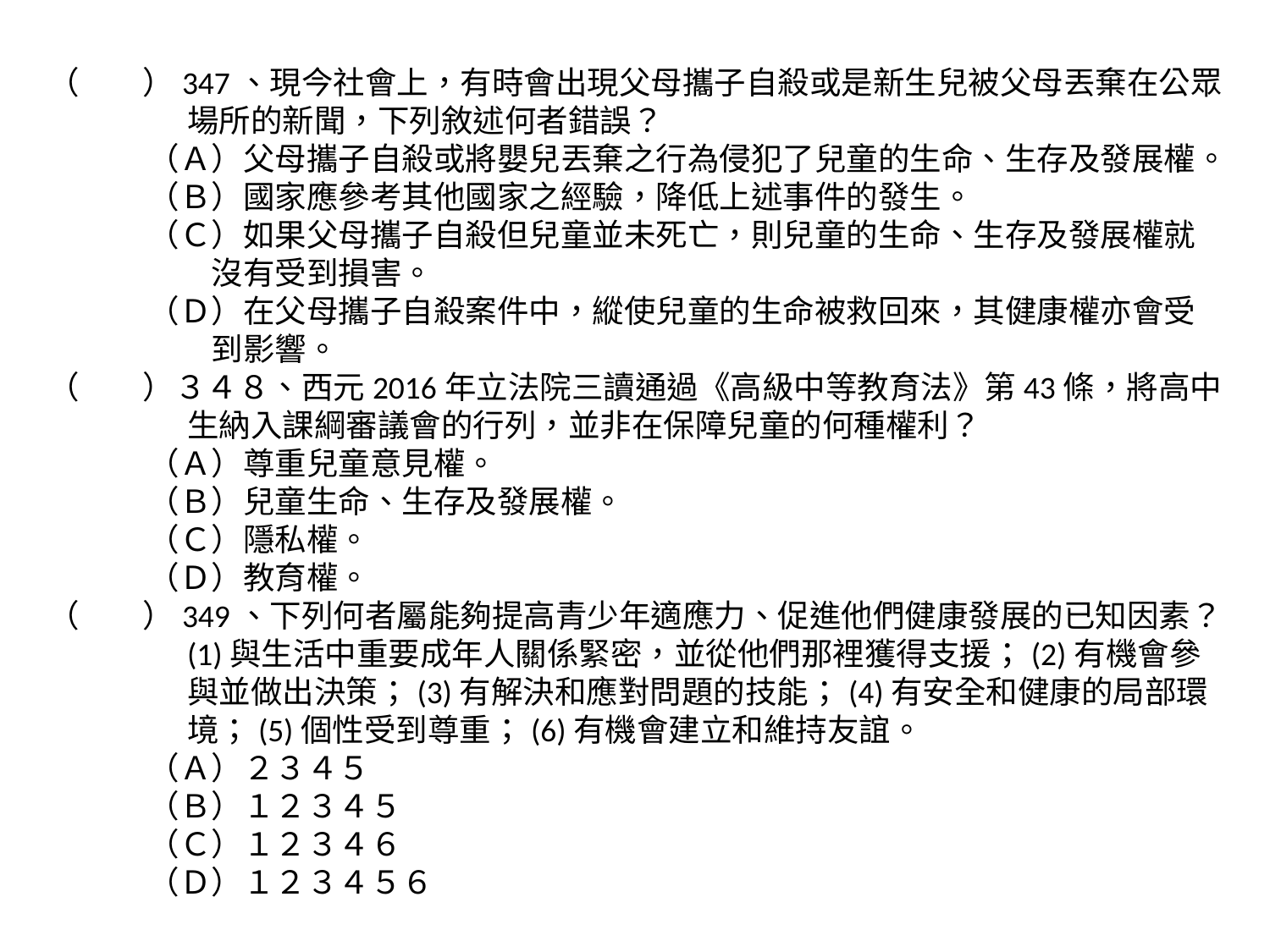

（　　）347、現今社會上，有時會出現父母攜子自殺或是新生兒被父母丟棄在公眾場所的新聞，下列敘述何者錯誤？
（Ａ）父母攜子自殺或將嬰兒丟棄之行為侵犯了兒童的生命、生存及發展權。
（Ｂ）國家應參考其他國家之經驗，降低上述事件的發生。
（Ｃ）如果父母攜子自殺但兒童並未死亡，則兒童的生命、生存及發展權就沒有受到損害。
（Ｄ）在父母攜子自殺案件中，縱使兒童的生命被救回來，其健康權亦會受到影響。
（　　）３４８、西元2016年立法院三讀通過《高級中等教育法》第43條，將高中生納入課綱審議會的行列，並非在保障兒童的何種權利？
（Ａ）尊重兒童意見權。
（Ｂ）兒童生命、生存及發展權。
（Ｃ）隱私權。
（Ｄ）教育權。
（　　）349、下列何者屬能夠提高青少年適應力、促進他們健康發展的已知因素？(1)與生活中重要成年人關係緊密，並從他們那裡獲得支援；(2)有機會參與並做出決策；(3)有解決和應對問題的技能；(4)有安全和健康的局部環境；(5)個性受到尊重；(6)有機會建立和維持友誼。
（Ａ）２３４５
（Ｂ）１２３４５
（Ｃ）１２３４６
（Ｄ）１２３４５６